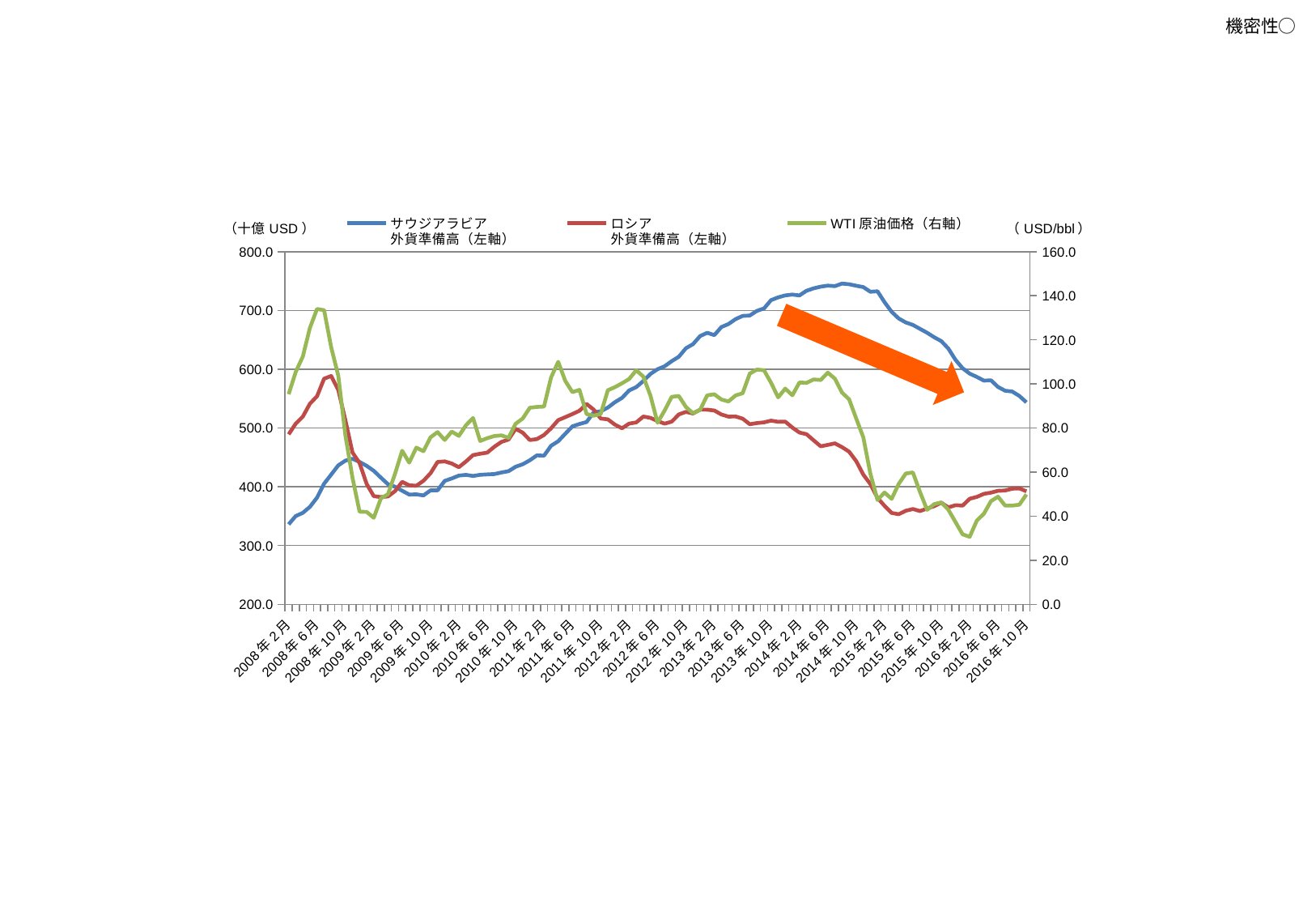

### Chart

| Category | サウジアラビア
外貨準備高（左軸） | ロシア
外貨準備高（左軸） | WTI原油価格（右軸） |
|---|---|---|---|
| 39507 | 336.0867735470942 | 489.3 | 95.35 |
| 39538 | 350.2565272150549 | 507.45 | 105.42 |
| 39568 | 355.702058447099 | 519.5 | 112.46 |
| 39599 | 365.81986882098863 | 541.4399999999999 | 125.46 |
| 39629 | 381.55114939463436 | 554.075 | 134.02 |
| 39660 | 405.2655858354221 | 583.975 | 133.48 |
| 39691 | 420.78478295648466 | 588.58 | 116.69 |
| 39721 | 436.44326127994475 | 564.65 | 103.76 |
| 39752 | 444.5525867121317 | 513.54 | 76.72 |
| 39782 | 447.6750586416462 | 458.42499999999995 | 57.44 |
| 39813 | 442.29836668354164 | 440.35 | 42.04 |
| 39844 | 435.60437876445815 | 404.66 | 41.92 |
| 39872 | 427.19484068790825 | 384.1 | 39.26 |
| 39903 | 415.5599701349261 | 382.475 | 48.06 |
| 39933 | 404.4166977761186 | 383.57500000000005 | 49.95 |
| 39964 | 400.06772972108155 | 392.64 | 59.21 |
| 39994 | 393.25320316249804 | 408.45000000000005 | 69.7 |
| 40025 | 386.76323929390435 | 402.48 | 64.29 |
| 40056 | 387.17158418217696 | 401.825 | 71.14 |
| 40086 | 385.26518585675433 | 410.075 | 69.47 |
| 40117 | 393.898364 | 423.14 | 75.82 |
| 40147 | 393.9368 | 442.275 | 78.15 |
| 40178 | 410.02079556361315 | 443.25 | 74.6 |
| 40209 | 414.1474108047571 | 439.53999999999996 | 78.4 |
| 40237 | 419.04249466666664 | 433.25 | 76.45 |
| 40268 | 420.23630333333335 | 443.07500000000005 | 81.29 |
| 40298 | 418.4163024638686 | 453.9599999999999 | 84.58 |
| 40329 | 420.3557973574743 | 456.29999999999995 | 74.12 |
| 40359 | 421.0642494800555 | 458.15 | 75.41 |
| 40390 | 421.646407287417 | 468.2 | 76.38 |
| 40421 | 424.3425915308925 | 476.375 | 76.67 |
| 40451 | 426.5623883392886 | 480.5 | 75.55 |
| 40482 | 434.139121913498 | 498.7 | 81.95 |
| 40512 | 438.37240608169367 | 492.20000000000005 | 84.32 |
| 40543 | 445.1128746466855 | 479.56000000000006 | 89.23 |
| 40574 | 453.5429654588599 | 481.225 | 89.58 |
| 40602 | 452.8864488348531 | 488.175 | 89.74 |
| 40633 | 469.91421162102336 | 499.625 | 102.98 |
| 40663 | 477.51433851958507 | 513.5 | 110.04 |
| 40694 | 490.29318436350064 | 518.55 | 101.36 |
| 40724 | 502.83819398149376 | 523.8499999999999 | 96.29 |
| 40755 | 506.88368253693136 | 529.44 | 97.34 |
| 40786 | 510.28642236207037 | 540.925 | 86.34 |
| 40816 | 526.7800270652232 | 531.4 | 85.61 |
| 40847 | 528.5809903610282 | 516.175 | 86.43 |
| 40877 | 534.9338817192832 | 514.775 | 97.16 |
| 40908 | 543.9857284278172 | 505.75999999999993 | 98.58 |
| 40939 | 551.3819372966775 | 499.7 | 100.32 |
| 40968 | 564.0518085219849 | 507.6 | 102.26 |
| 40999 | 569.6725124660019 | 509.62 | 106.21 |
| 41029 | 580.070268918991 | 519.575 | 103.35 |
| 41060 | 592.0442311281763 | 517.3 | 94.72 |
| 41090 | 600.103373640145 | 511.96000000000004 | 82.41 |
| 41121 | 605.1462055357048 | 507.475 | 87.93 |
| 41152 | 613.7861447389472 | 510.93999999999994 | 94.16 |
| 41182 | 621.3266762886324 | 523.175 | 94.56 |
| 41213 | 635.7474534691484 | 527.475 | 89.57 |
| 41243 | 642.6745303583807 | 524.76 | 86.73 |
| 41274 | 656.469098277609 | 531.3 | 88.25 |
| 41305 | 662.0281540656647 | 531.2249999999999 | 94.83 |
| 41333 | 658.0561977070932 | 529.875 | 95.32 |
| 41364 | 671.7840987084785 | 523.1 | 92.96 |
| 41394 | 676.9301106352842 | 519.425 | 92.07 |
| 41425 | 685.3218583893822 | 519.6800000000001 | 94.8 |
| 41455 | 690.8173825418609 | 515.9499999999999 | 95.8 |
| 41486 | 691.4239884500929 | 506.525 | 104.7 |
| 41517 | 699.3104227612301 | 508.46000000000004 | 106.54 |
| 41547 | 703.4214569774193 | 509.67499999999995 | 106.24 |
| 41578 | 717.611936780701 | 512.65 | 100.55 |
| 41608 | 722.3426080982276 | 510.64000000000004 | 93.93 |
| 41639 | 725.6473570113213 | 511.0 | 97.89 |
| 41670 | 727.0289182689547 | 500.8 | 94.86 |
| 41698 | 725.6081424758241 | 492.34999999999997 | 100.68 |
| 41729 | 733.5896681355865 | 489.6 | 100.51 |
| 41759 | 737.6368270931345 | 479.075 | 102.04 |
| 41790 | 740.538237653531 | 468.96000000000004 | 101.8 |
| 41820 | 742.2670084078695 | 471.37499999999994 | 105.15 |
| 41851 | 741.4479653170466 | 473.975 | 102.39 |
| 41882 | 745.7712926800764 | 467.5 | 96.08 |
| 41912 | 744.6111720610404 | 459.79999999999995 | 93.03 |
| 41943 | 742.1227103070454 | 443.58000000000004 | 84.34 |
| 41973 | 739.8080720213122 | 420.725 | 75.81 |
| 42004 | 731.8651714606823 | 404.54999999999995 | 59.29 |
| 42035 | 732.6825690040325 | 381.24 | 47.33 |
| 42063 | 714.2475400618315 | 367.65 | 50.73 |
| 42094 | 697.7873284435633 | 355.525 | 47.85 |
| 42124 | 686.3940804510612 | 353.35 | 54.63 |
| 42155 | 679.6290079148944 | 359.26 | 59.37 |
| 42185 | 675.4170264071989 | 362.20000000000005 | 59.83 |
| 42216 | 668.7265152065248 | 358.71999999999997 | 50.93 |
| 42247 | 662.1686264164347 | 362.975 | 42.89 |
| 42277 | 654.5063716373021 | 366.975 | 45.47 |
| 42308 | 647.8925301371107 | 373.02000000000004 | 46.25 |
| 42338 | 635.1794183878948 | 364.9 | 42.92 |
| 42369 | 616.0073158688422 | 368.675 | 37.33 |
| 42400 | 601.7911078923685 | 368.0 | 31.78 |
| 42429 | 592.5789346716945 | 379.575 | 30.62 |
| 42460 | 587.0215220681501 | 382.8 | 37.96 |
| 42490 | 580.6754882675164 | 387.9599999999999 | 41.13 |
| 42521 | 581.265805639624 | 390.025 | 46.8 |
| 42551 | 569.9109409968515 | 393.15 | 48.84 |
| 42582 | 563.4442998279276 | 393.68 | 44.8 |
| 42613 | 562.1247051694086 | 396.79999999999995 | 44.8 |
| 42643 | 554.573560619983 | 397.24 | 45.23 |
| 42674 | 543.7975702674222 | 392.275 | 49.87 |